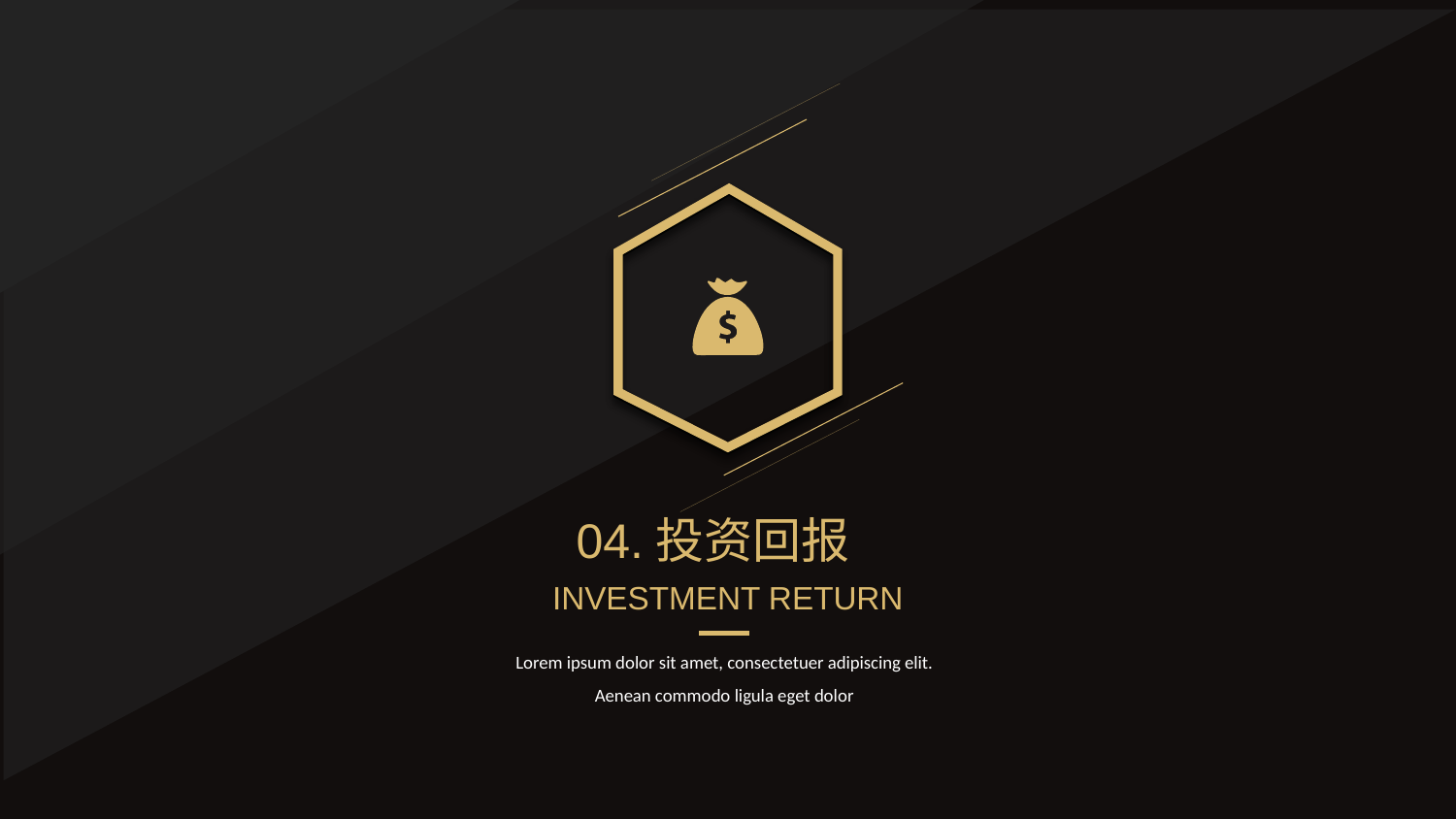

04.投资回报
INVESTMENT RETURN
Lorem ipsum dolor sit amet, consectetuer adipiscing elit. Aenean commodo ligula eget dolor